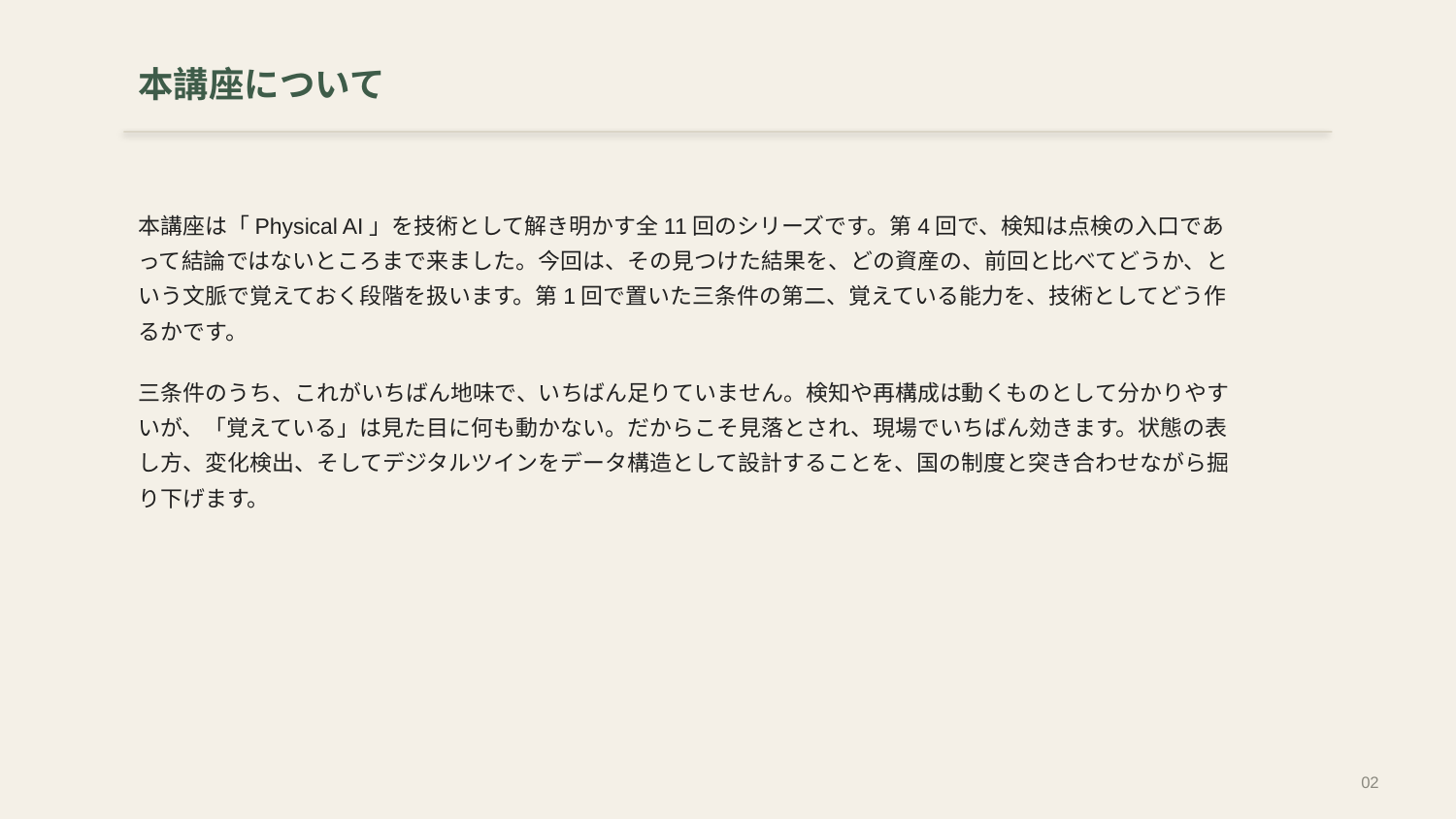

本講座について

本講座は「Physical AI」を技術として解き明かす全11回のシリーズです。第4回で、検知は点検の入口であって結論ではないところまで来ました。今回は、その見つけた結果を、どの資産の、前回と比べてどうか、という文脈で覚えておく段階を扱います。第1回で置いた三条件の第二、覚えている能力を、技術としてどう作るかです。
三条件のうち、これがいちばん地味で、いちばん足りていません。検知や再構成は動くものとして分かりやすいが、「覚えている」は見た目に何も動かない。だからこそ見落とされ、現場でいちばん効きます。状態の表し方、変化検出、そしてデジタルツインをデータ構造として設計することを、国の制度と突き合わせながら掘り下げます。
02